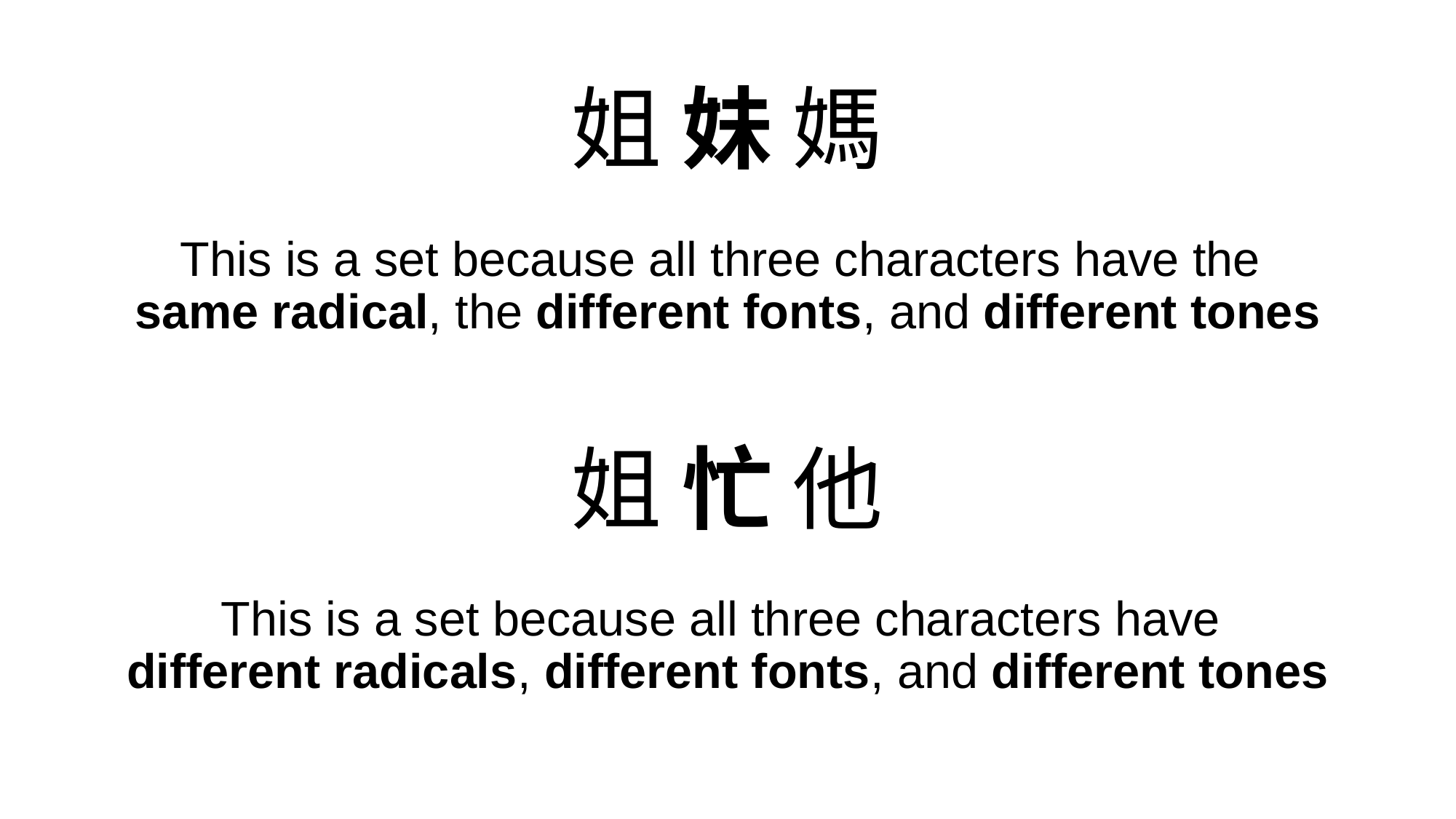

# 姐 妹 媽 This is a set because all three characters have the same radical, the different fonts, and different tones 姐 忙 他 This is a set because all three characters have different radicals, different fonts, and different tones